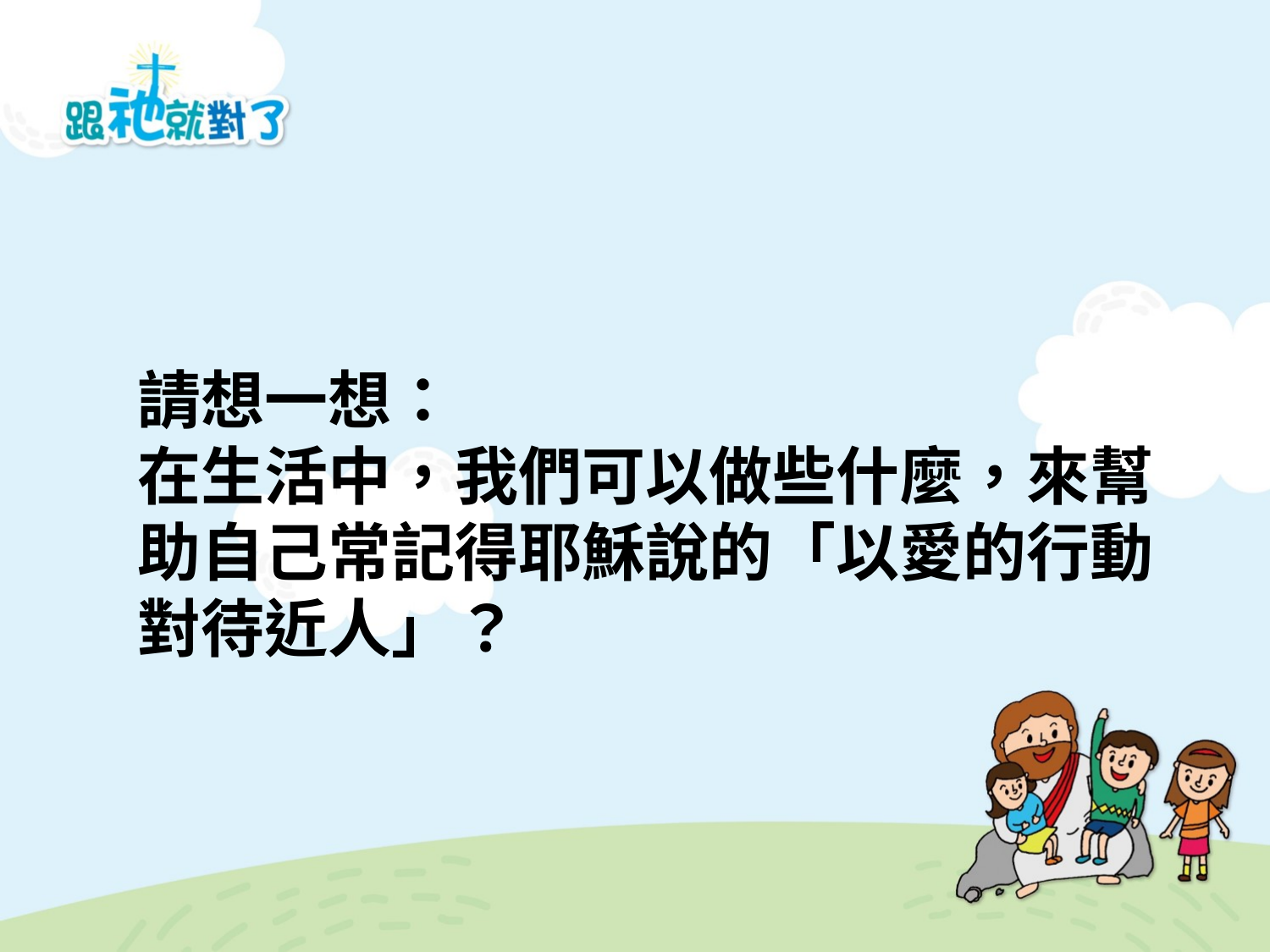

請想一想：
在生活中，我們可以做些什麼，來幫助自己常記得耶穌說的「以愛的行動對待近人」？